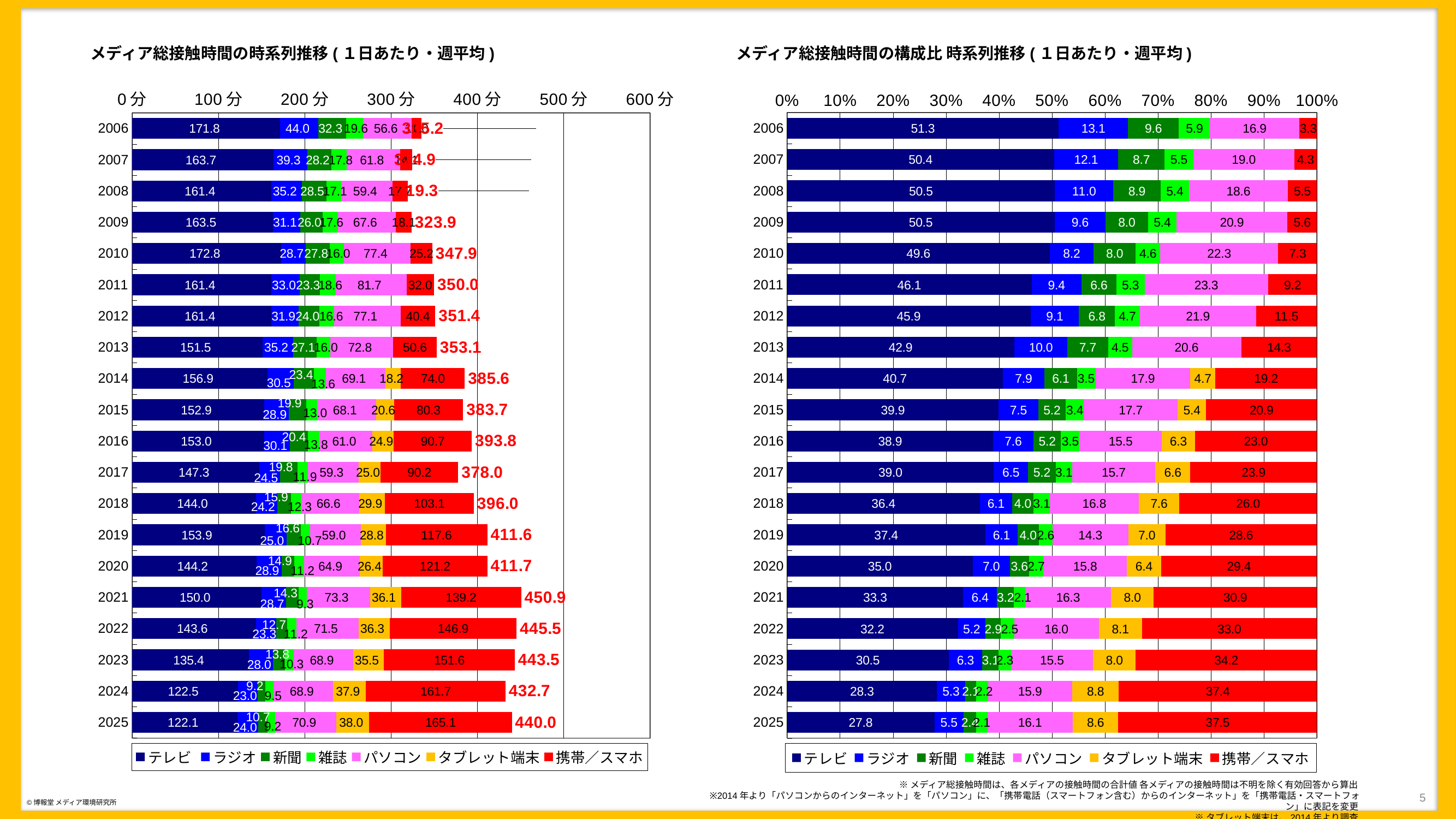

### Chart

| Category | テレビ | ラジオ | 新聞 | 雑誌 | パソコン | タブレット端末 | 携帯／スマホ |
|---|---|---|---|---|---|---|---|
| 2006 | 51.3 | 13.1 | 9.6 | 5.9 | 16.9 | None | 3.3 |
| 2007 | 50.4 | 12.1 | 8.7 | 5.5 | 19.0 | None | 4.3 |
| 2008 | 50.5 | 11.0 | 8.9 | 5.4 | 18.6 | None | 5.5 |
| 2009 | 50.5 | 9.6 | 8.0 | 5.4 | 20.9 | None | 5.6 |
| 2010 | 49.6 | 8.2 | 8.0 | 4.6 | 22.3 | None | 7.3 |
| 2011 | 46.1 | 9.4 | 6.6 | 5.3 | 23.3 | None | 9.2 |
| 2012 | 45.9 | 9.1 | 6.8 | 4.7 | 21.9 | None | 11.5 |
| 2013 | 42.9 | 10.0 | 7.7 | 4.5 | 20.6 | None | 14.3 |
| 2014 | 40.7 | 7.9 | 6.1 | 3.5 | 17.9 | 4.7 | 19.2 |
| 2015 | 39.9 | 7.5 | 5.2 | 3.4 | 17.7 | 5.4 | 20.9 |
| 2016 | 38.9 | 7.6 | 5.2 | 3.5 | 15.5 | 6.3 | 23.0 |
| 2017 | 39.0 | 6.5 | 5.2 | 3.1 | 15.7 | 6.6 | 23.9 |
| 2018 | 36.4 | 6.1 | 4.0 | 3.1 | 16.8 | 7.6 | 26.0 |
| 2019 | 37.4 | 6.1 | 4.0 | 2.6 | 14.3 | 7.0 | 28.6 |
| 2020 | 35.0 | 7.0 | 3.6 | 2.7 | 15.8 | 6.4 | 29.4 |
| 2021 | 33.3 | 6.4 | 3.2 | 2.1 | 16.3 | 8.0 | 30.9 |
| 2022 | 32.2 | 5.2 | 2.9 | 2.5 | 16.0 | 8.1 | 33.0 |
| 2023 | 30.5 | 6.3 | 3.1 | 2.3 | 15.5 | 8.0 | 34.2 |
| 2024 | 28.3 | 5.3 | 2.1 | 2.2 | 15.9 | 8.8 | 37.4 |
| 2025 | 27.8 | 5.5 | 2.4 | 2.1 | 16.1 | 8.6 | 37.5 |
メディア総接触時間の構成比 時系列推移(１日あたり・週平均)
メディア総接触時間の時系列推移(１日あたり・週平均)

### Chart

| Category | テレビ | ラジオ | 新聞 | 雑誌 | パソコン | タブレット端末 | 携帯／スマホ |  |
|---|---|---|---|---|---|---|---|---|
| 2006 | 171.8 | 43.95 | 32.25 | 19.64 | 56.61 | None | 10.95 | 335.2 |
| 2007 | 163.73 | 39.25 | 28.23 | 17.77 | 61.79 | None | 14.12 | 324.89 |
| 2008 | 161.37 | 35.21 | 28.54 | 17.12 | 59.38 | None | 17.67 | 319.29 |
| 2009 | 163.48 | 31.13 | 26.04 | 17.58 | 67.58 | None | 18.07 | 323.87999999999994 |
| 2010 | 172.75 | 28.68 | 27.84 | 16.0 | 77.44 | None | 25.23 | 347.94000000000005 |
| 2011 | 161.37 | 33.03 | 23.26 | 18.59 | 81.7 | None | 32.04 | 349.99 |
| 2012 | 161.42 | 31.88 | 24.04 | 16.55 | 77.13 | None | 40.38 | 351.4 |
| 2013 | 151.47 | 35.15 | 27.11 | 15.98 | 72.78 | None | 50.56 | 353.05 |
| 2014 | 156.87 | 30.53 | 23.36 | 13.6 | 69.07 | 18.18 | 73.96 | 385.56999999999994 |
| 2015 | 152.92 | 28.89 | 19.87 | 13.02 | 68.1 | 20.62 | 80.26 | 383.68 |
| 2016 | 152.98 | 30.05 | 20.44 | 13.75 | 61.02 | 24.87 | 90.65 | 393.76 |
| 2017 | 147.3 | 24.5 | 19.8 | 11.9 | 59.3 | 25.0 | 90.2 | 378.0 |
| 2018 | 144.0 | 24.2 | 15.9 | 12.3 | 66.6 | 29.9 | 103.1 | 396.0 |
| 2019 | 153.9 | 25.0 | 16.6 | 10.7 | 59.0 | 28.8 | 117.6 | 411.6 |
| 2020 | 144.2 | 28.9 | 14.9 | 11.2 | 64.9 | 26.4 | 121.2 | 411.7 |
| 2021 | 150.0 | 28.7 | 14.3 | 9.3 | 73.3 | 36.1 | 139.2 | 450.90000000000003 |
| 2022 | 143.6 | 23.3 | 12.7 | 11.2 | 71.5 | 36.3 | 146.9 | 445.5 |
| 2023 | 135.4 | 28.0 | 13.8 | 10.3 | 68.9 | 35.5 | 151.6 | 443.5 |
| 2024 | 122.5 | 23.0 | 9.2 | 9.5 | 68.9 | 37.9 | 161.7 | 432.7 |
| 2025 | 122.1 | 24.0 | 10.7 | 9.2 | 70.9 | 38.0 | 165.1 | 440.0 |
※メディア総接触時間は、各メディアの接触時間の合計値 各メディアの接触時間は不明を除く有効回答から算出
※2014年より「パソコンからのインターネット」を「パソコン」に、「携帯電話（スマートフォン含む）からのインターネット」を「携帯電話・スマートフォン」に表記を変更
※タブレット端末は、2014年より調査
5